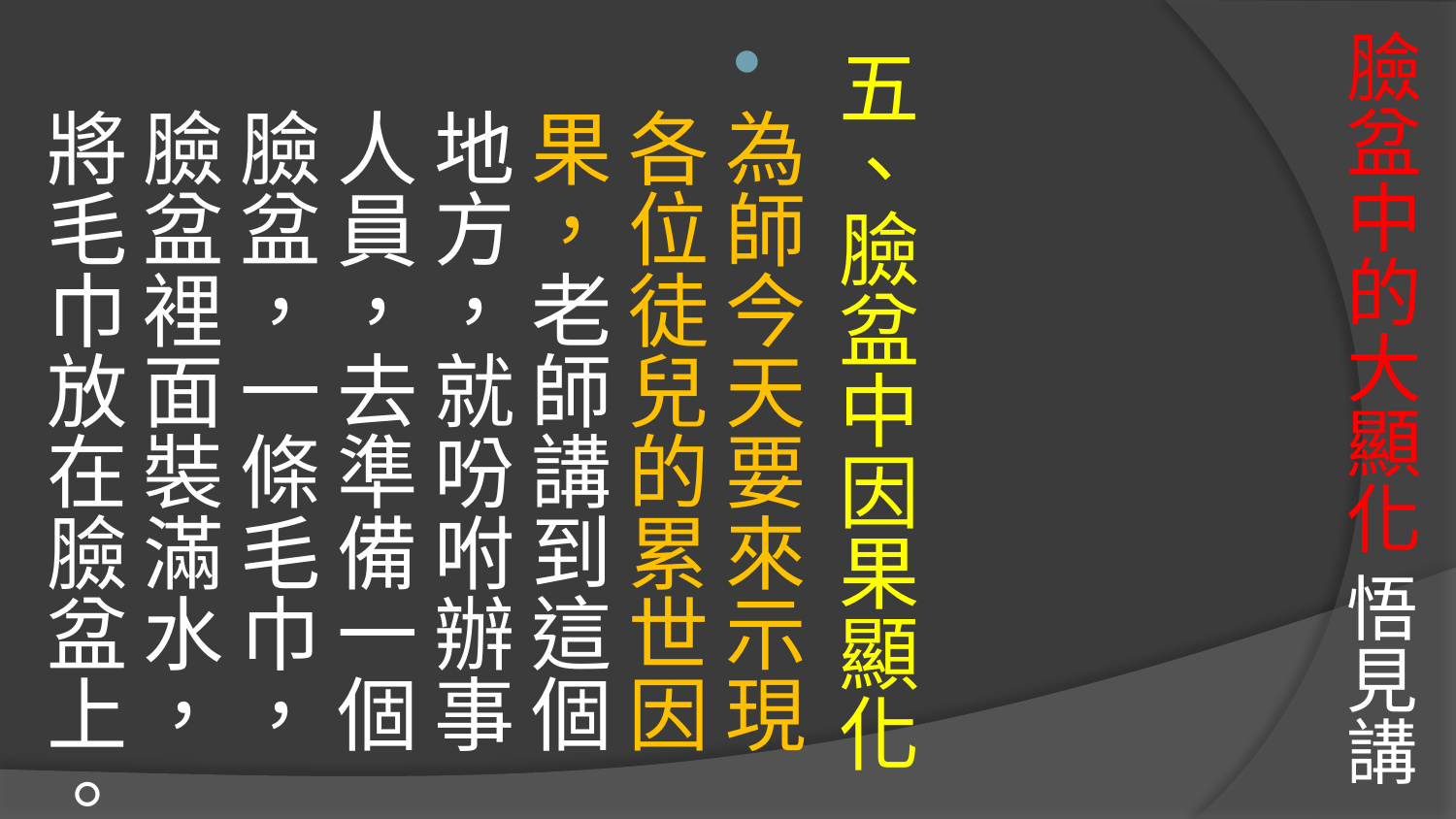

# 臉盆中的大顯化 悟見講
五、臉盆中因果顯化
為師今天要來示現各位徒兒的累世因果，老師講到這個地方，就吩咐辦事人員，去準備一個臉盆，一條毛巾，臉盆裡面裝滿水，將毛巾放在臉盆上。